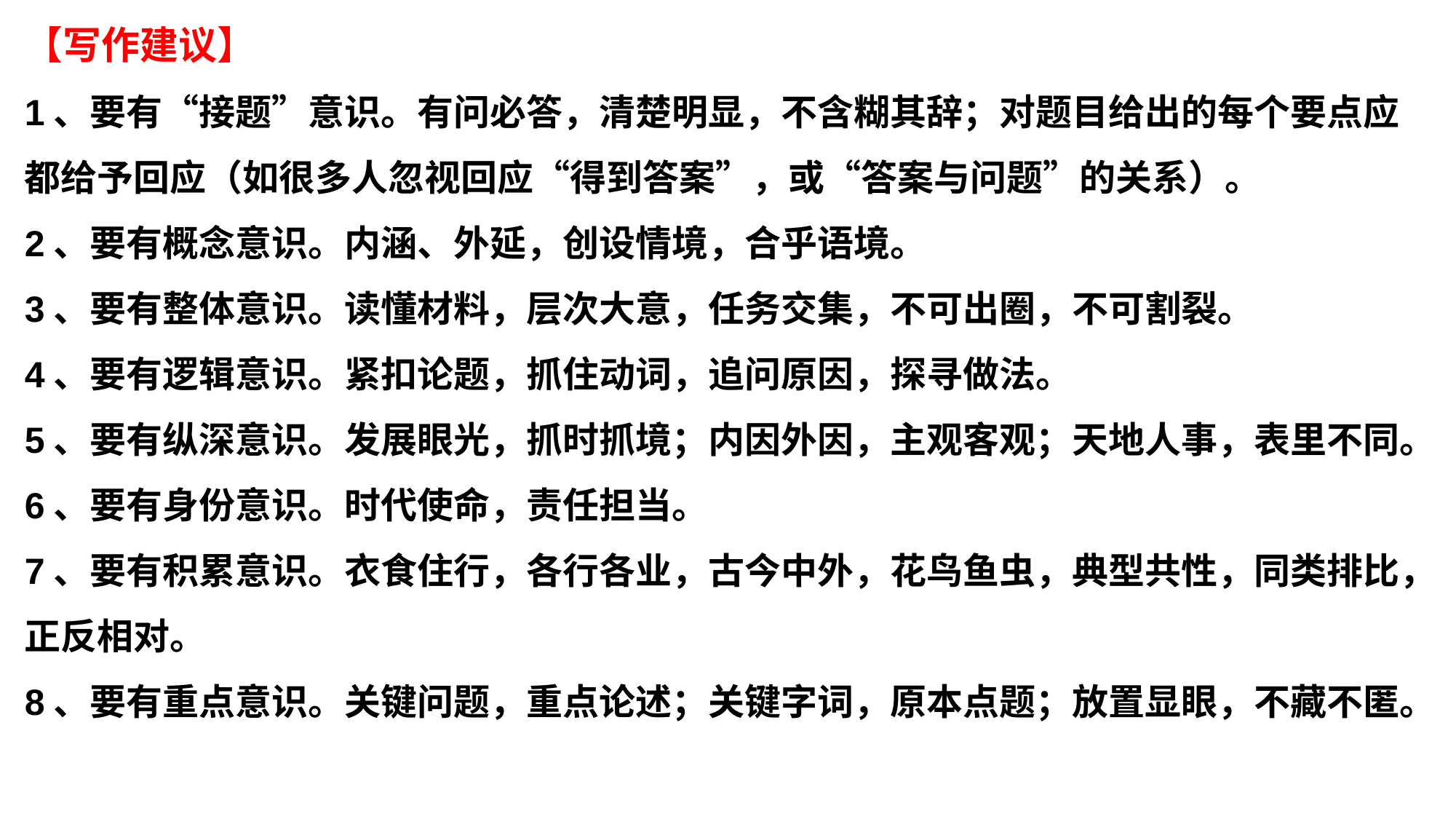

【写作建议】
1、要有“接题”意识。有问必答，清楚明显，不含糊其辞；对题目给出的每个要点应都给予回应（如很多人忽视回应“得到答案”，或“答案与问题”的关系）。
2、要有概念意识。内涵、外延，创设情境，合乎语境。
3、要有整体意识。读懂材料，层次大意，任务交集，不可出圈，不可割裂。
4、要有逻辑意识。紧扣论题，抓住动词，追问原因，探寻做法。
5、要有纵深意识。发展眼光，抓时抓境；内因外因，主观客观；天地人事，表里不同。
6、要有身份意识。时代使命，责任担当。
7、要有积累意识。衣食住行，各行各业，古今中外，花鸟鱼虫，典型共性，同类排比，正反相对。
8、要有重点意识。关键问题，重点论述；关键字词，原本点题；放置显眼，不藏不匿。